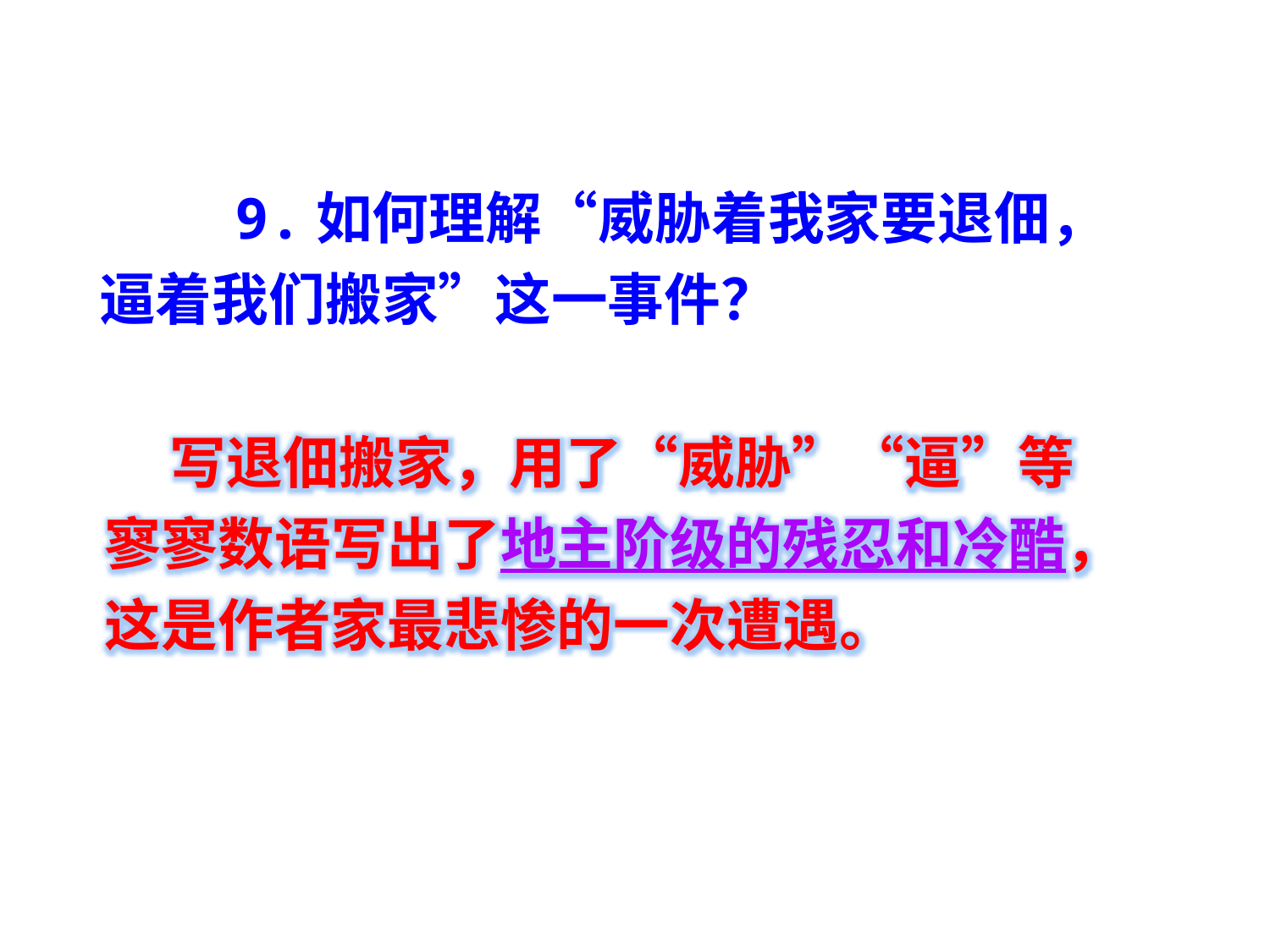

9.如何理解“威胁着我家要退佃，逼着我们搬家”这一事件？
    写退佃搬家，用了“威胁”“逼”等寥寥数语写出了地主阶级的残忍和冷酷，这是作者家最悲惨的一次遭遇。